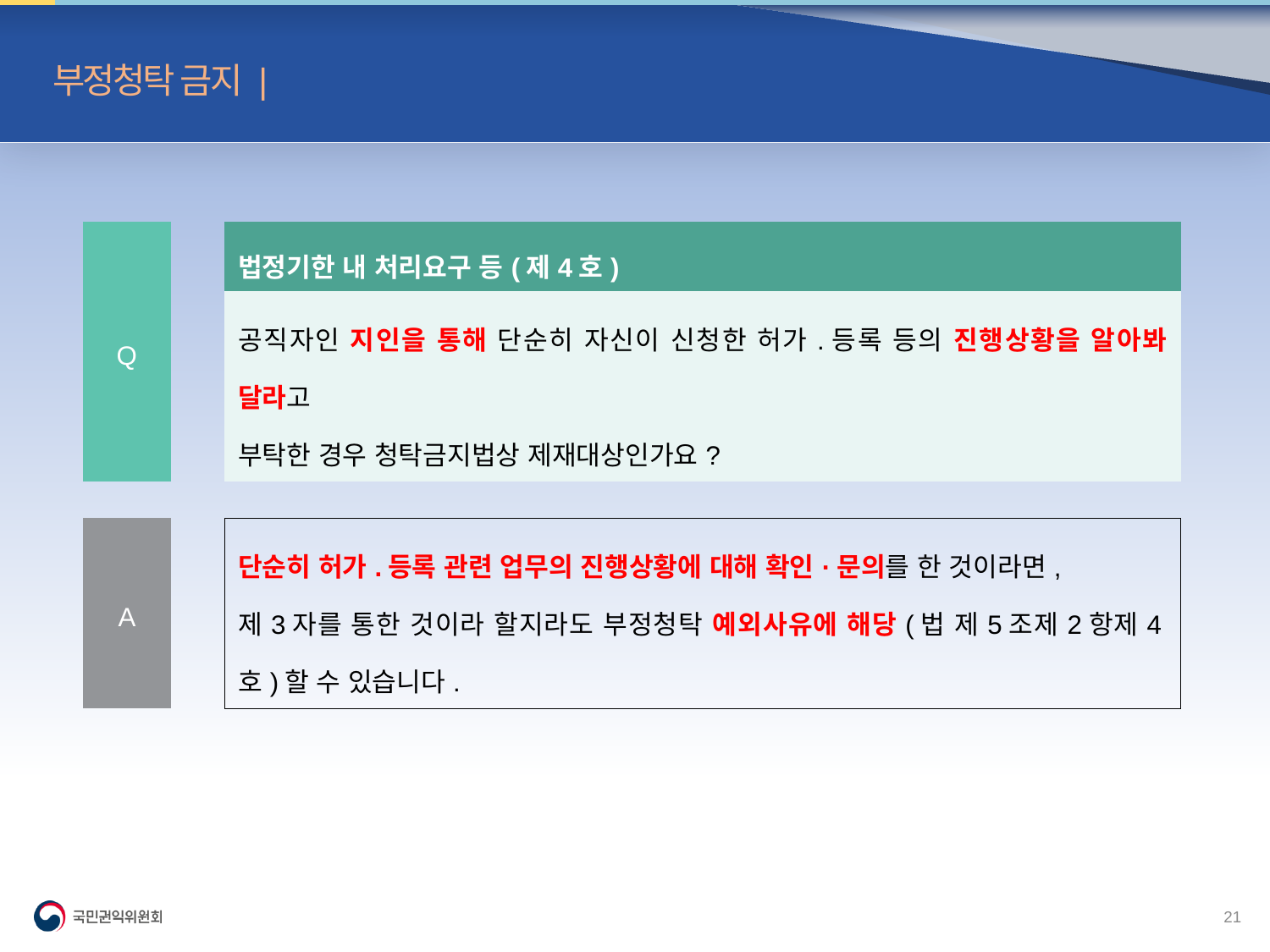

부정청탁 금지 | 빈발 질의(2)

| Q |  | 법정기한 내 처리요구 등(제4호) |
| --- | --- | --- |
|  |  | 공직자인 지인을 통해 단순히 자신이 신청한 허가.등록 등의 진행상황을 알아봐 달라고 부탁한 경우 청탁금지법상 제재대상인가요? |
|  |  |  |
| A |  | 단순히 허가.등록 관련 업무의 진행상황에 대해 확인·문의를 한 것이라면, 제3자를 통한 것이라 할지라도 부정청탁 예외사유에 해당(법 제5조제2항제4호)할 수 있습니다. |
21